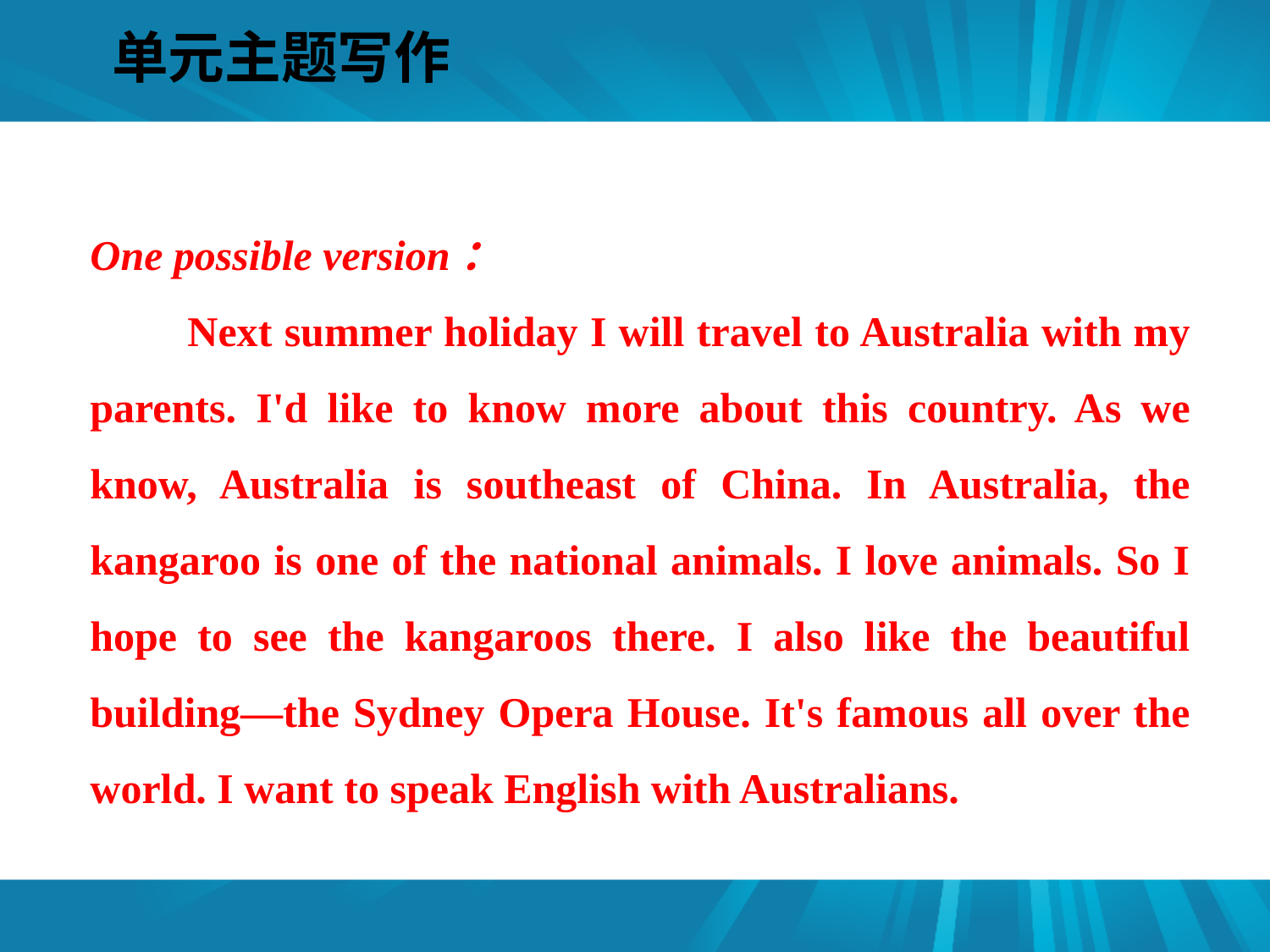

单元主题写作
#
One possible version：
        Next summer holiday I will travel to Australia with my parents. I'd like to know more about this country. As we know, Australia is southeast of China. In Australia, the kangaroo is one of the national animals. I love animals. So I hope to see the kangaroos there. I also like the beautiful building—the Sydney Opera House. It's famous all over the world. I want to speak English with Australians.